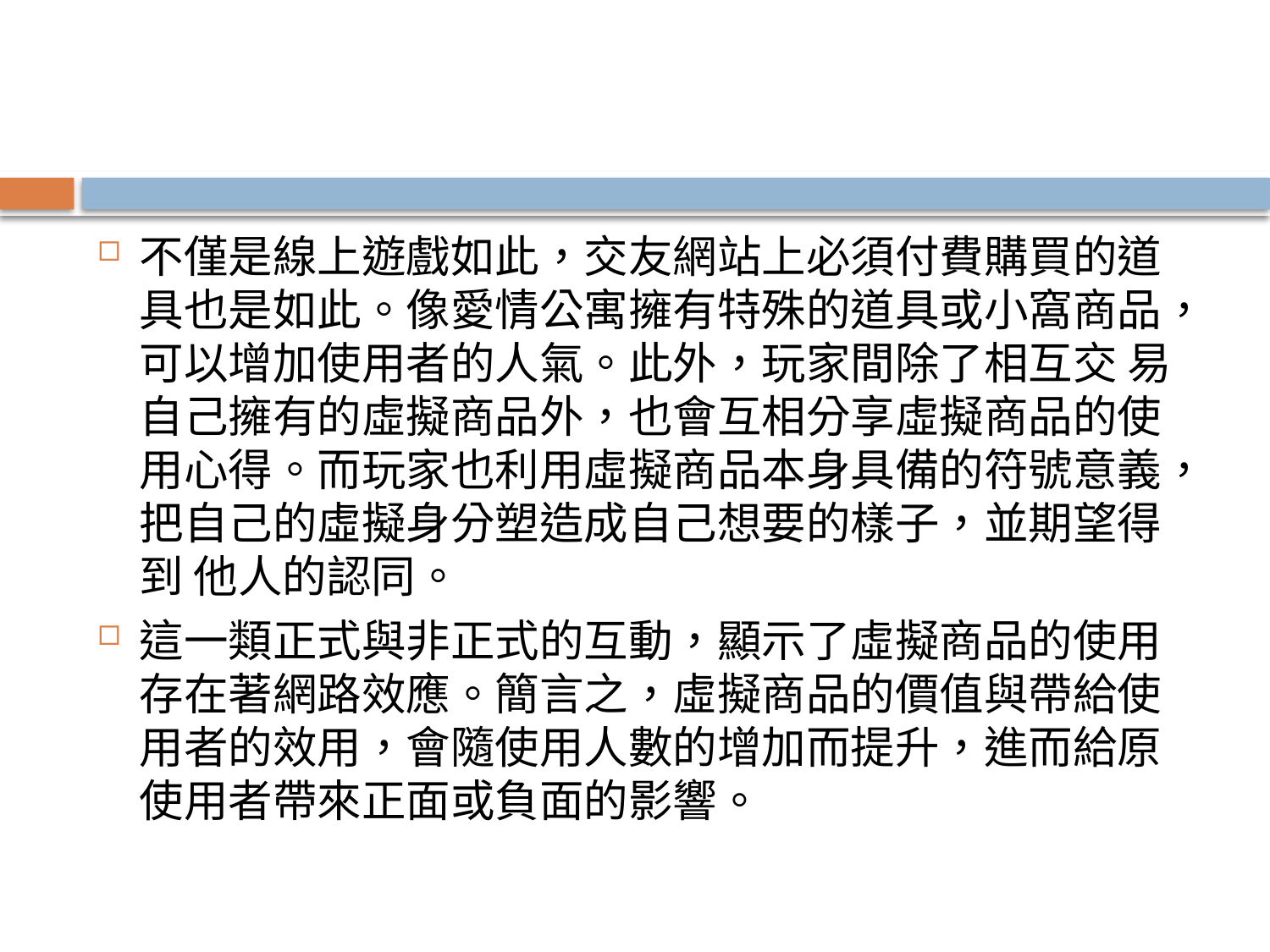

#
不僅是線上遊戲如此，交友網站上必須付費購買的道具也是如此。像愛情公寓擁有特殊的道具或小窩商品，可以增加使用者的人氣。此外，玩家間除了相互交 易自己擁有的虛擬商品外，也會互相分享虛擬商品的使用心得。而玩家也利用虛擬商品本身具備的符號意義，把自己的虛擬身分塑造成自己想要的樣子，並期望得到 他人的認同。
這一類正式與非正式的互動，顯示了虛擬商品的使用存在著網路效應。簡言之，虛擬商品的價值與帶給使用者的效用，會隨使用人數的增加而提升，進而給原使用者帶來正面或負面的影響。